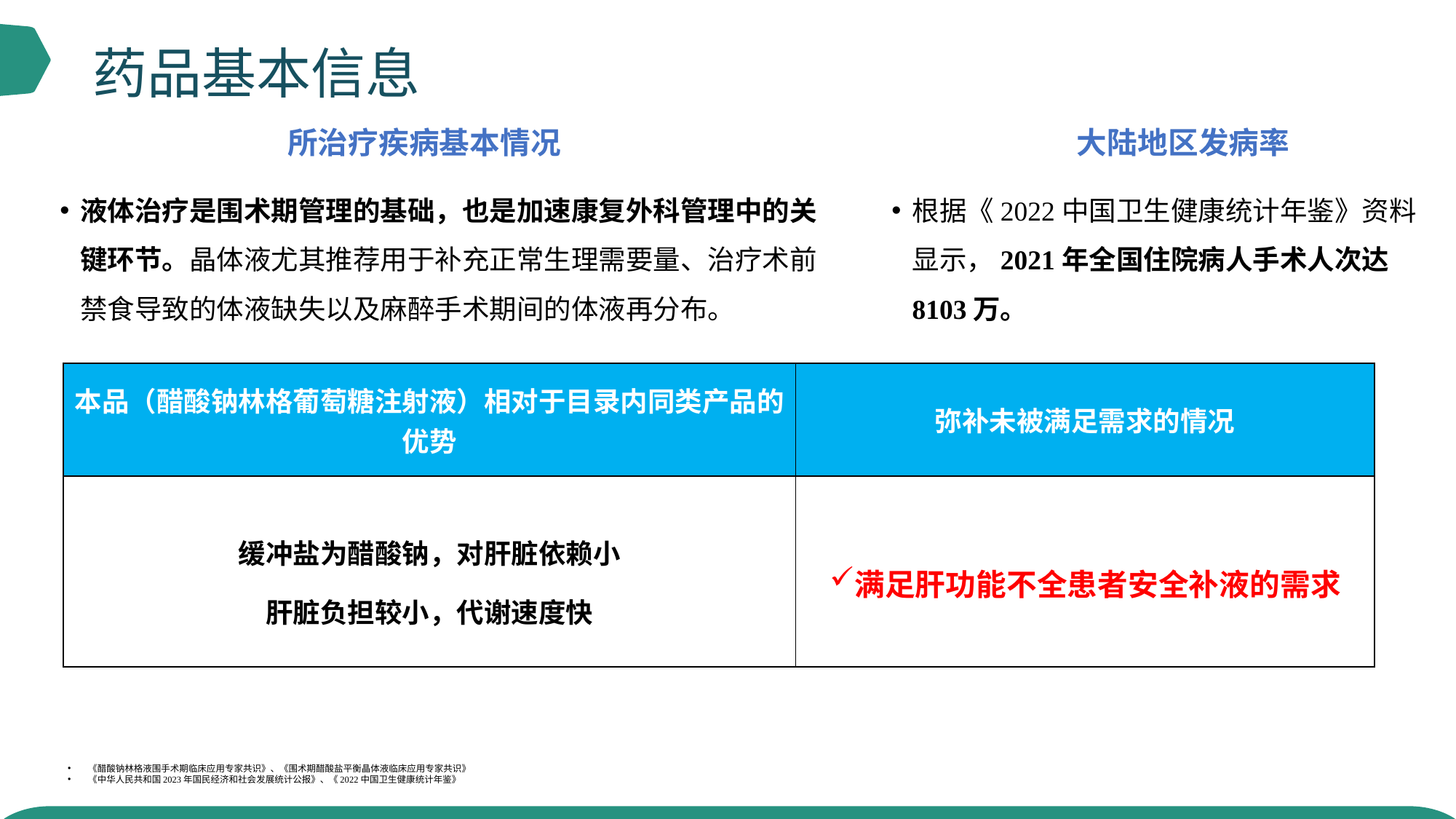

药品基本信息
所治疗疾病基本情况
大陆地区发病率
液体治疗是围术期管理的基础，也是加速康复外科管理中的关键环节。晶体液尤其推荐用于补充正常生理需要量、治疗术前禁食导致的体液缺失以及麻醉手术期间的体液再分布。
根据《2022中国卫生健康统计年鉴》资料显示，2021年全国住院病人手术人次达8103万。
| 本品（醋酸钠林格葡萄糖注射液）相对于目录内同类产品的优势 | 弥补未被满足需求的情况 |
| --- | --- |
| 缓冲盐为醋酸钠，对肝脏依赖小 肝脏负担较小，代谢速度快 | 满足肝功能不全患者安全补液的需求 |
《醋酸钠林格液围手术期临床应用专家共识》、《围术期醋酸盐平衡晶体液临床应用专家共识》
《中华人民共和国2023年国民经济和社会发展统计公报》、《2022中国卫生健康统计年鉴》